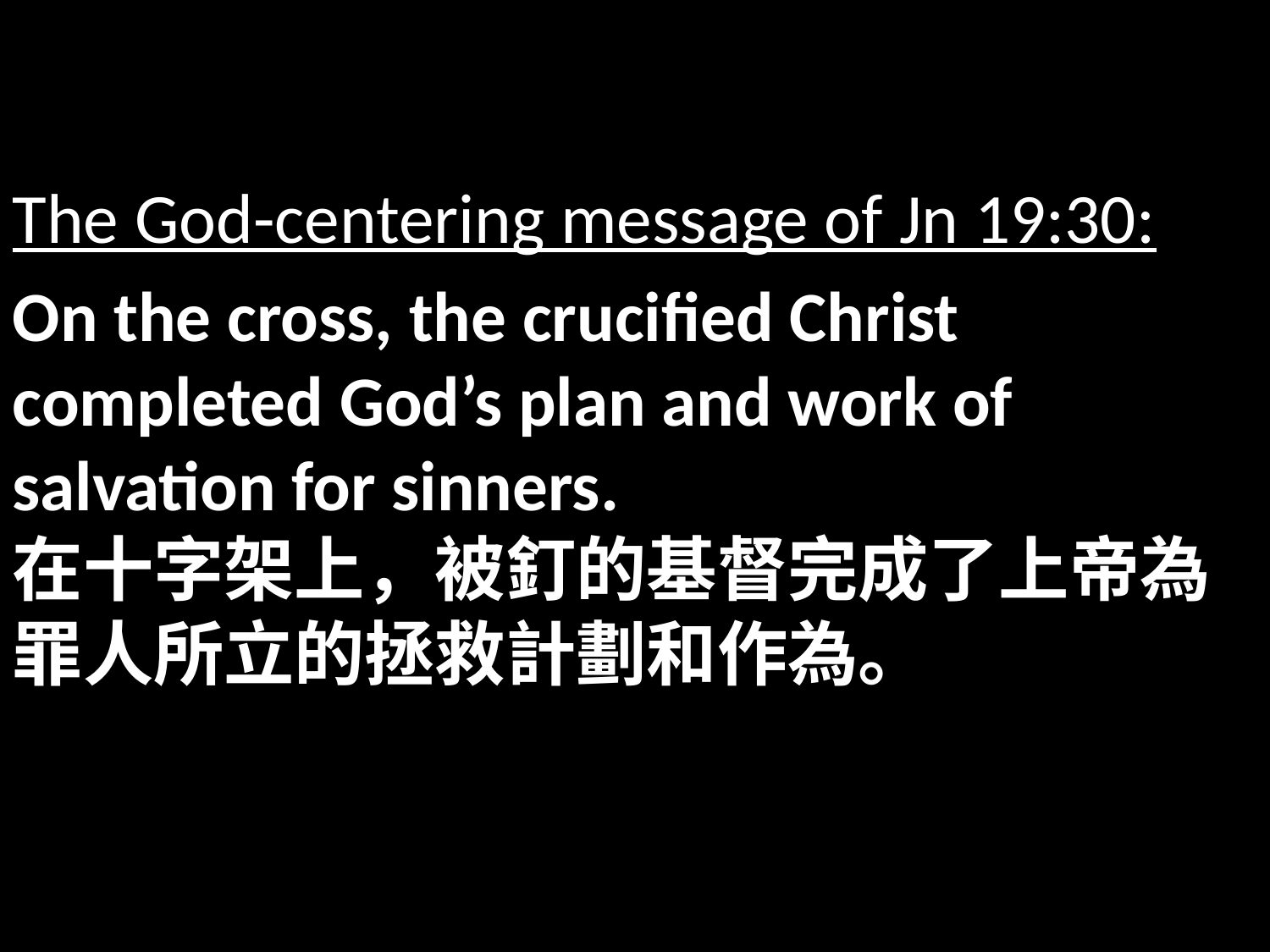

The God-centering message of Jn 19:30:
On the cross, the crucified Christ completed God’s plan and work of salvation for sinners.
在十字架上，被釘的基督完成了上帝為罪人所立的拯救計劃和作為。